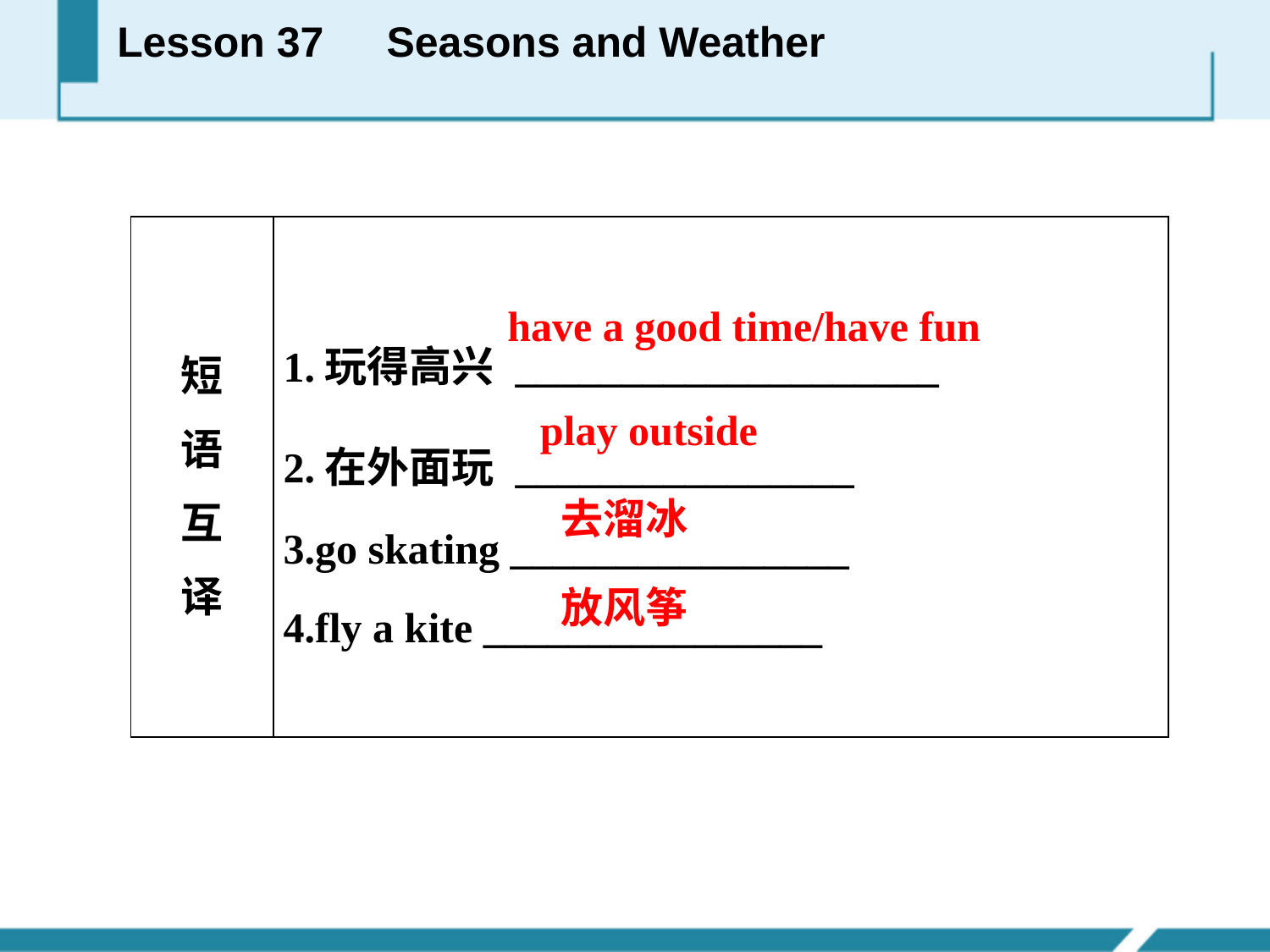

Lesson 37　Seasons and Weather
| 短 语 互 译 | 1.玩得高兴 \_\_\_\_\_\_\_\_\_\_\_\_\_\_\_\_\_\_\_\_ 2.在外面玩 \_\_\_\_\_\_\_\_\_\_\_\_\_\_\_\_ 3.go skating \_\_\_\_\_\_\_\_\_\_\_\_\_\_\_\_ 4.fly a kite \_\_\_\_\_\_\_\_\_\_\_\_\_\_\_\_ |
| --- | --- |
have a good time/have fun
play outside

去溜冰
放风筝